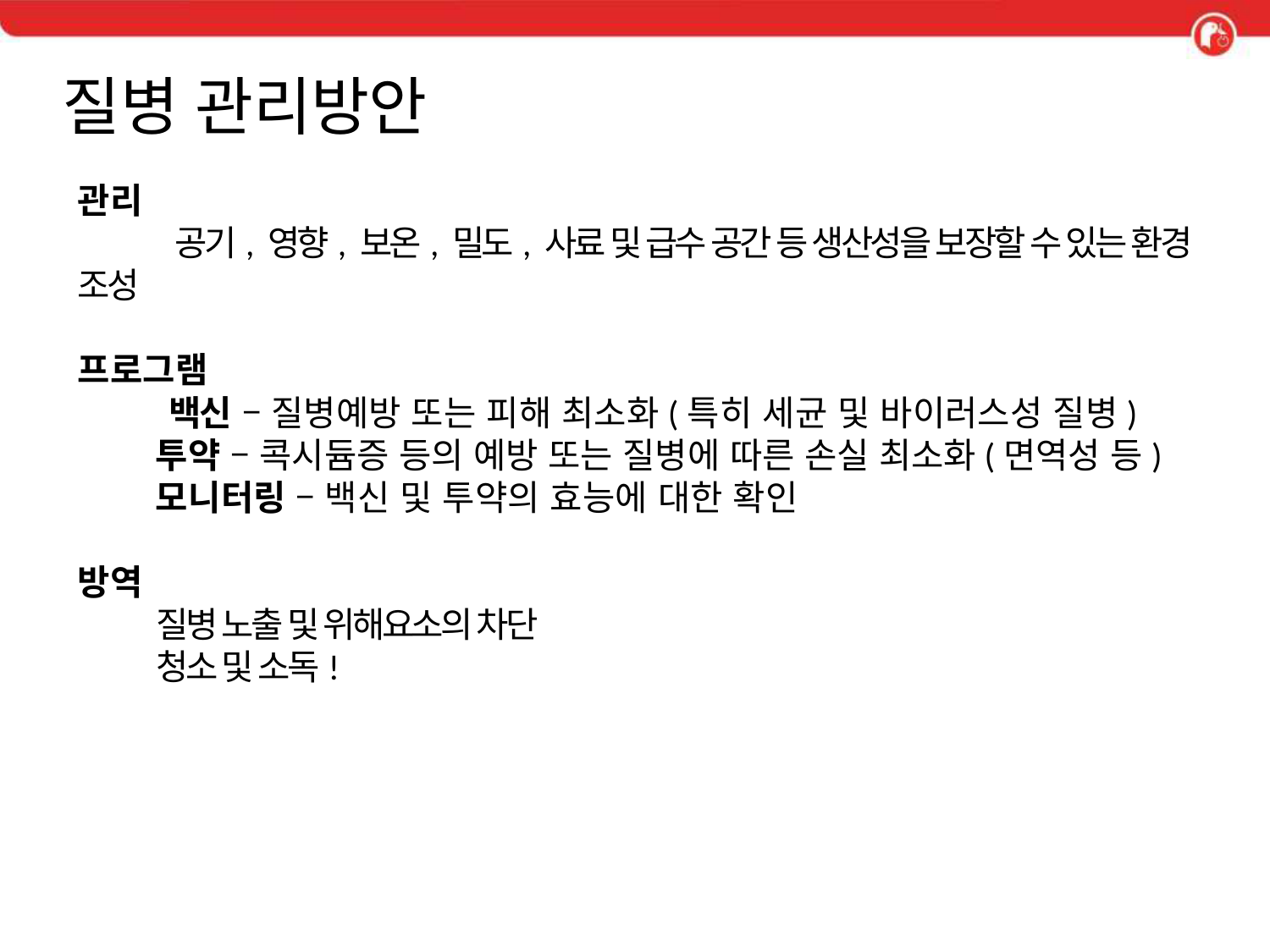

# 질병 관리방안
관리
             공기, 영향, 보온, 밀도, 사료 및 급수 공간 등 생산성을 보장할 수 있는 환경 조성

프로그램
          백신 – 질병예방 또는 피해 최소화(특히 세균 및 바이러스성 질병)
       투약 – 콕시듐증 등의 예방 또는 질병에 따른 손실 최소화(면역성 등)
       모니터링 – 백신 및 투약의 효능에 대한 확인

방역
          질병 노출 및 위해요소의 차단
          청소 및 소독!